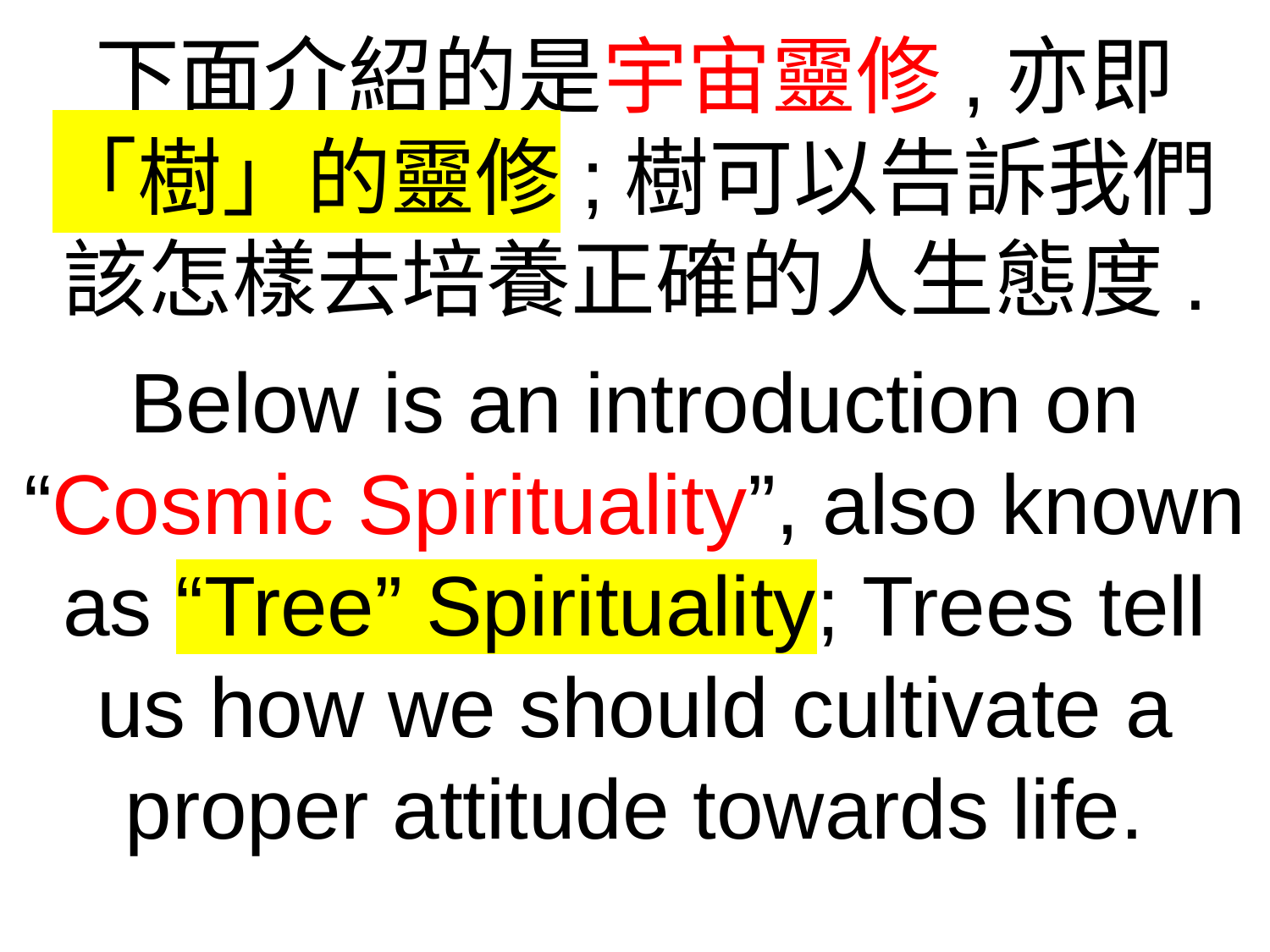

下面介紹的是宇宙靈修,亦即
「樹」的靈修;樹可以告訴我們該怎樣去培養正確的人生態度.
Below is an introduction on “Cosmic Spirituality”, also known as “Tree” Spirituality; Trees tell us how we should cultivate a proper attitude towards life.